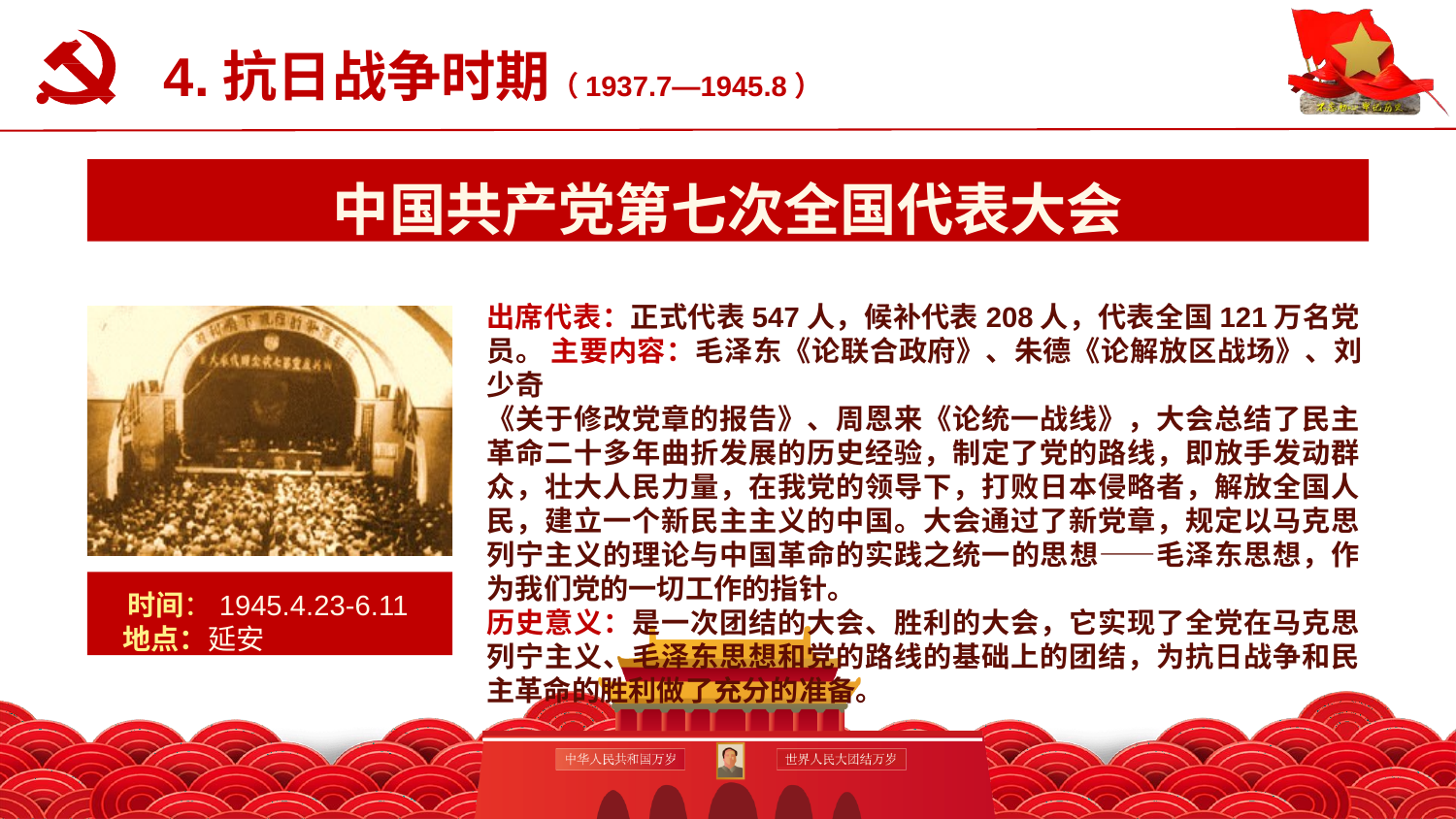

4.抗日战争时期（1937.7—1945.8）
认真学习党史新中国史

中国共产党第七次全国代表大会
出席代表：正式代表547人，候补代表208人，代表全国121万名党员。 主要内容：毛泽东《论联合政府》、朱德《论解放区战场》、刘少奇
《关于修改党章的报告》、周恩来《论统一战线》，大会总结了民主 革命二十多年曲折发展的历史经验，制定了党的路线，即放手发动群 众，壮大人民力量，在我党的领导下，打败日本侵略者，解放全国人 民，建立一个新民主主义的中国。大会通过了新党章，规定以马克思 列宁主义的理论与中国革命的实践之统一的思想——毛泽东思想，作 为我们党的一切工作的指针。
历史意义：是一次团结的大会、胜利的大会，它实现了全党在马克思 列宁主义、毛泽东思想和党的路线的基础上的团结，为抗日战争和民 主革命的胜利做了充分的准备。

时间：1945.4.23-6.11
地点：延安